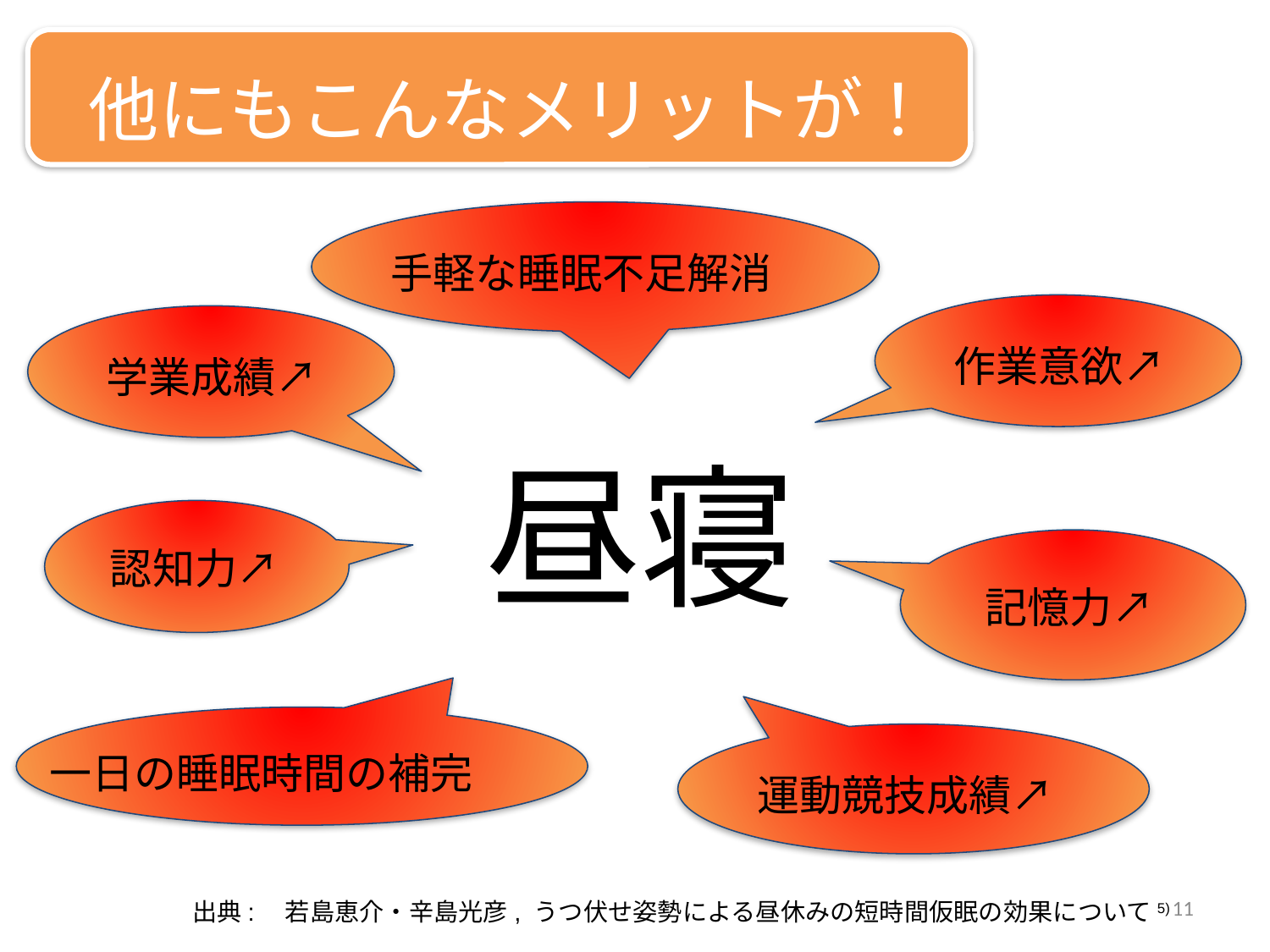

他にもこんなメリットが！

手軽な睡眠不足解消

作業意欲↗︎

学業成績↗︎
昼寝

認知力↗︎

記憶力↗︎

一日の睡眠時間の補完

運動競技成績↗︎
11
出典:　若島恵介・辛島光彦, うつ伏せ姿勢による昼休みの短時間仮眠の効果について5)